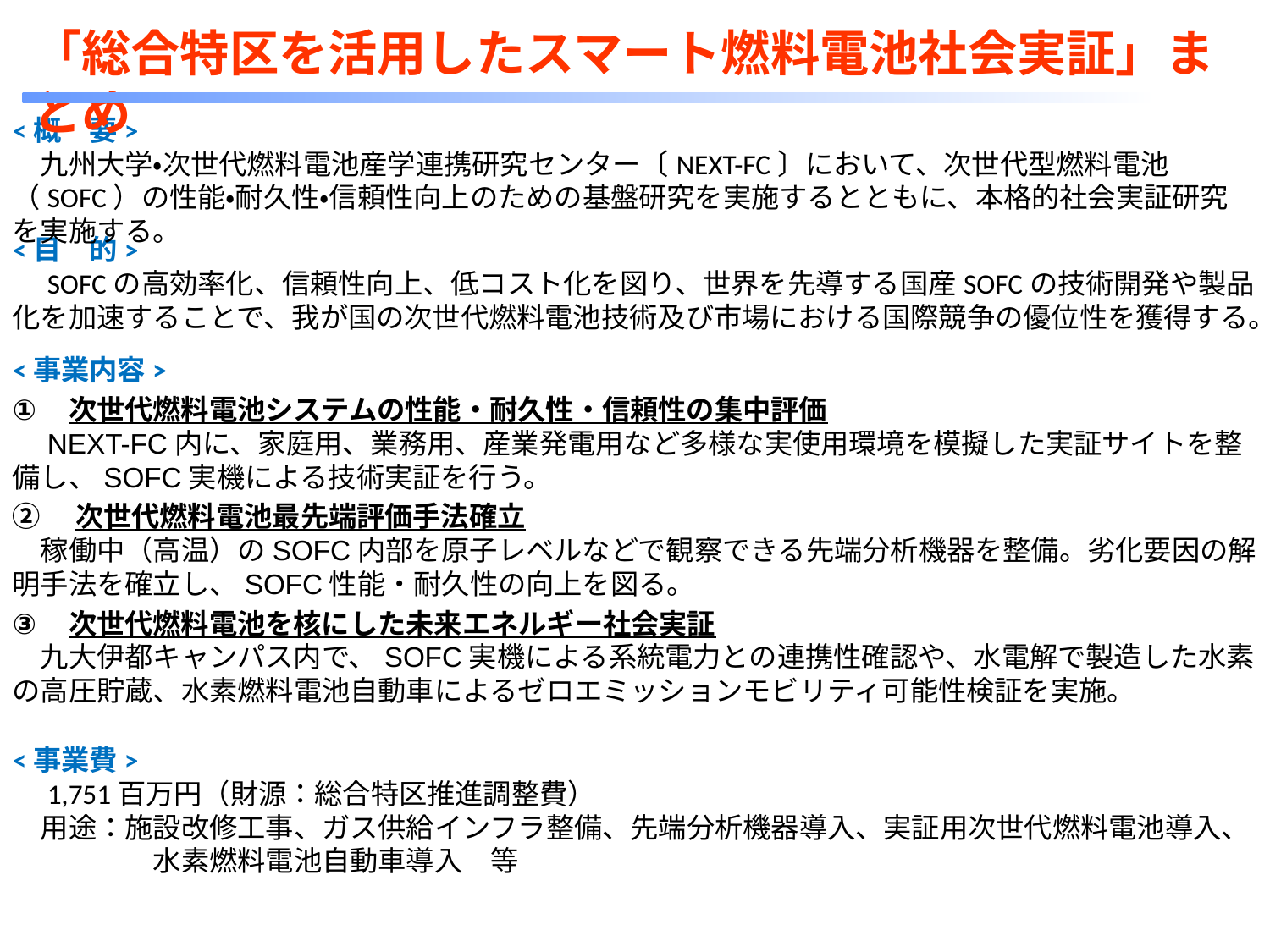

「総合特区を活用したスマート燃料電池社会実証」まとめ

<概　要>
　九州大学・次世代燃料電池産学連携研究センター〔NEXT-FC〕において、次世代型燃料電池（SOFC）の性能・耐久性・信頼性向上のための基盤研究を実施するとともに、本格的社会実証研究を実施する。
<目　的>
　SOFCの高効率化、信頼性向上、低コスト化を図り、世界を先導する国産SOFCの技術開発や製品化を加速することで、我が国の次世代燃料電池技術及び市場における国際競争の優位性を獲得する。
<事業内容>
　次世代燃料電池システムの性能・耐久性・信頼性の集中評価
　NEXT-FC内に、家庭用、業務用、産業発電用など多様な実使用環境を模擬した実証サイトを整備し、SOFC実機による技術実証を行う。
②　次世代燃料電池最先端評価手法確立
　稼働中（高温）のSOFC内部を原子レベルなどで観察できる先端分析機器を整備。劣化要因の解明手法を確立し、SOFC性能・耐久性の向上を図る。
　次世代燃料電池を核にした未来エネルギー社会実証
　九大伊都キャンパス内で、SOFC実機による系統電力との連携性確認や、水電解で製造した水素の高圧貯蔵、水素燃料電池自動車によるゼロエミッションモビリティ可能性検証を実施。
<事業費>
　1,751百万円（財源：総合特区推進調整費）
　用途：施設改修工事、ガス供給インフラ整備、先端分析機器導入、実証用次世代燃料電池導入、
　　　　　水素燃料電池自動車導入　等